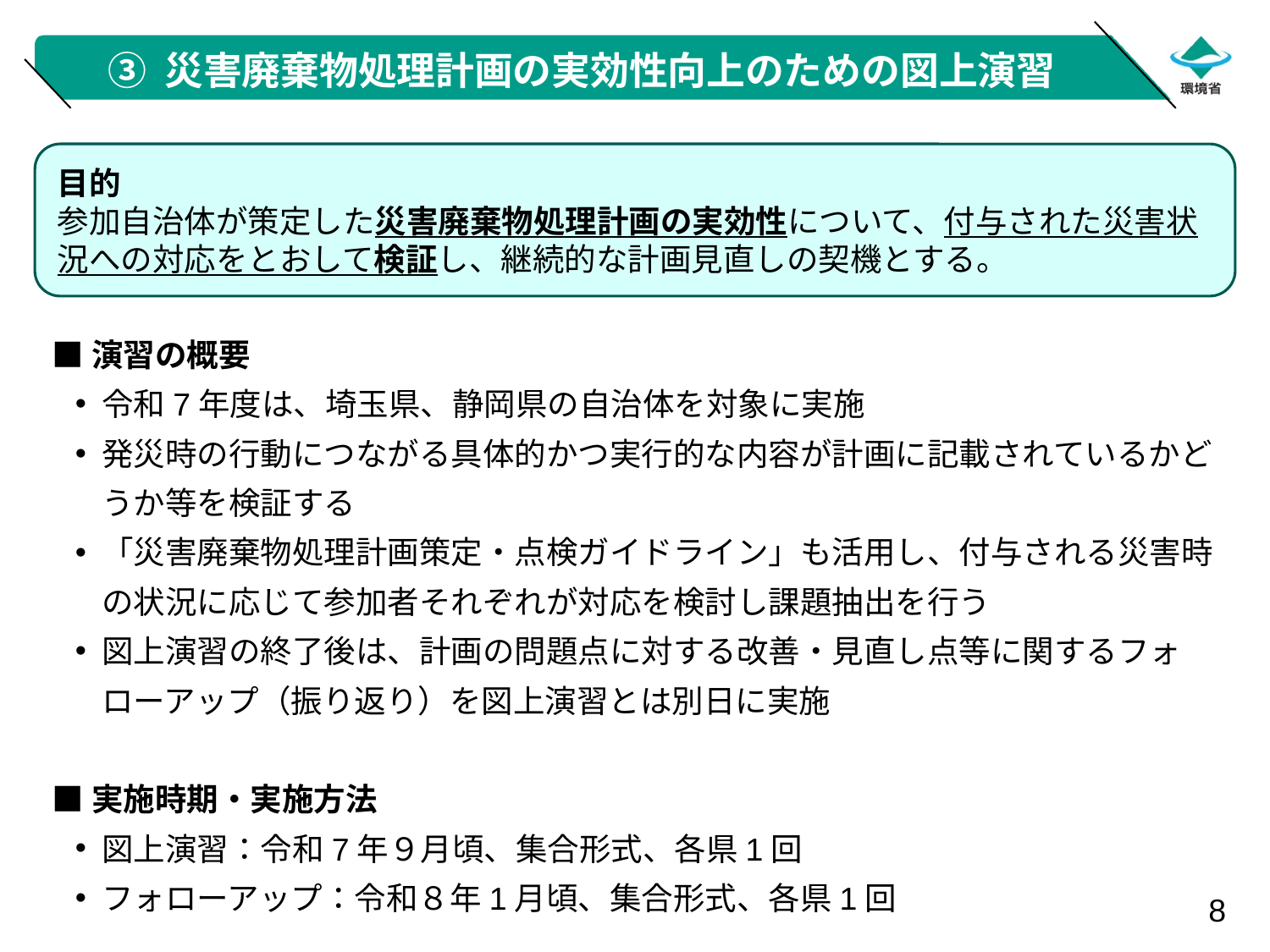

③ 災害廃棄物処理計画の実効性向上のための図上演習
目的
参加自治体が策定した災害廃棄物処理計画の実効性について、付与された災害状況への対応をとおして検証し、継続的な計画見直しの契機とする。

■演習の概要
令和7年度は、埼玉県、静岡県の自治体を対象に実施
発災時の行動につながる具体的かつ実行的な内容が計画に記載されているかどうか等を検証する
「災害廃棄物処理計画策定・点検ガイドライン」も活用し、付与される災害時の状況に応じて参加者それぞれが対応を検討し課題抽出を行う
図上演習の終了後は、計画の問題点に対する改善・見直し点等に関するフォローアップ（振り返り）を図上演習とは別日に実施

■実施時期・実施方法
図上演習：令和7年９月頃、集合形式、各県1回
フォローアップ：令和８年1月頃、集合形式、各県1回